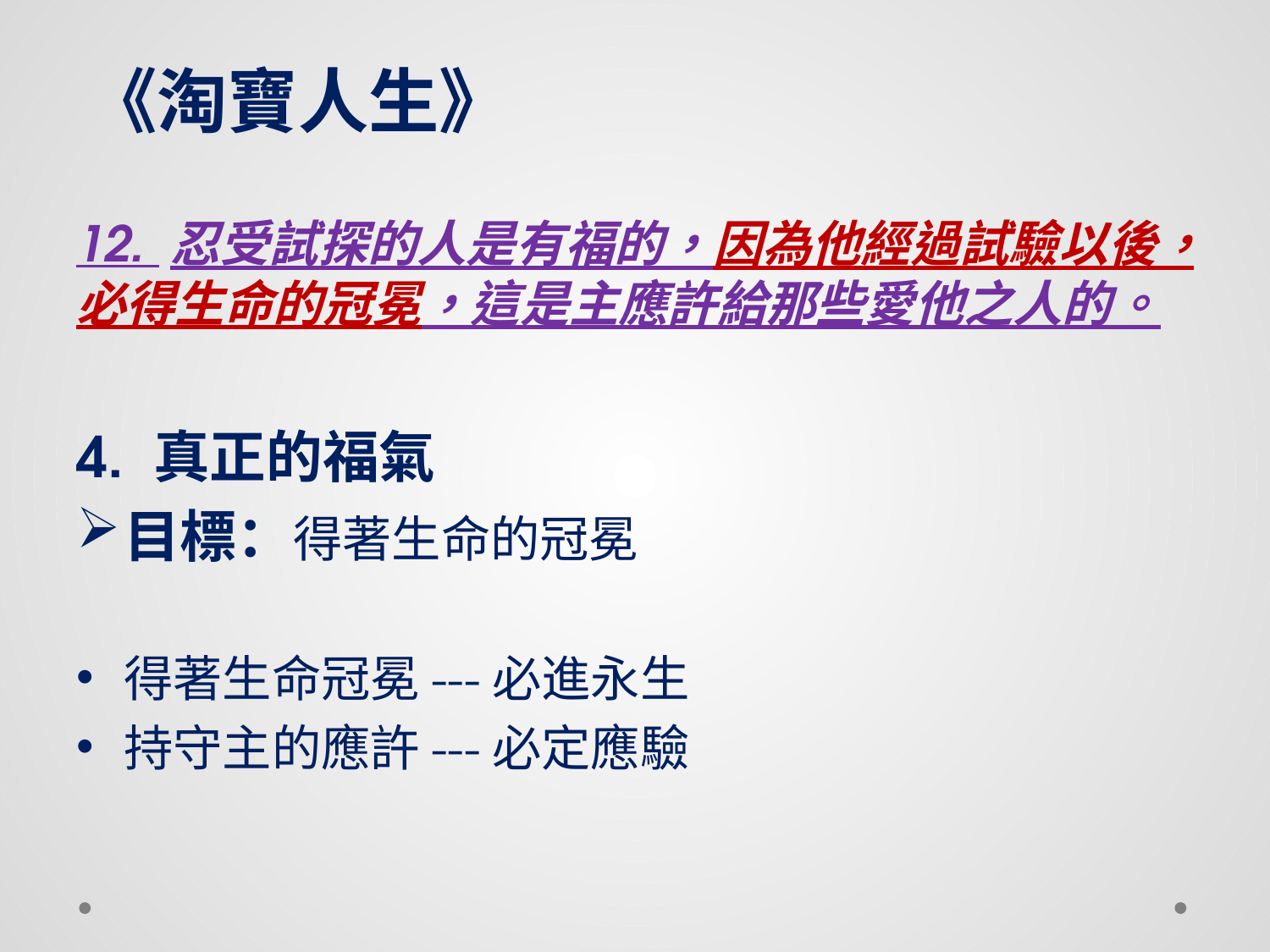

# 《淘寶人生》

12. 忍受試探的人是有福的，因為他經過試驗以後，必得生命的冠冕，這是主應許給那些愛他之人的。

4. 真正的福氣
目標：得著生命的冠冕

得著生命冠冕---必進永生
持守主的應許---必定應驗